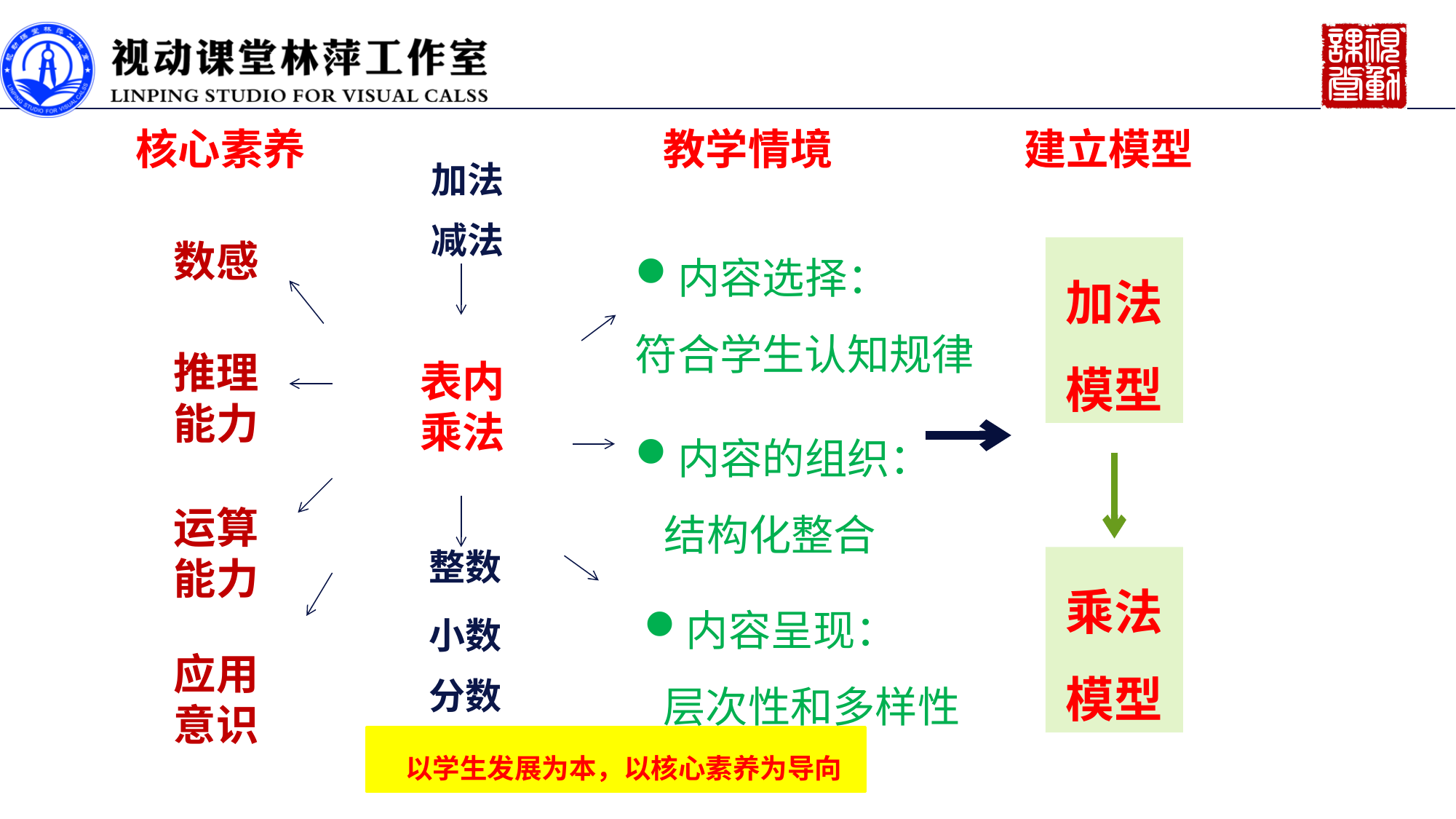

核心素养
教学情境
建立模型
 加法
 减法
内容选择：
符合学生认知规律
数感
加法模型
推理能力
表内乘法
内容的组织：
  结构化整合
运算能力
整数
乘法
模型
内容呈现：
 层次性和多样性
小数
应用意识
分数
以学生发展为本，以核心素养为导向